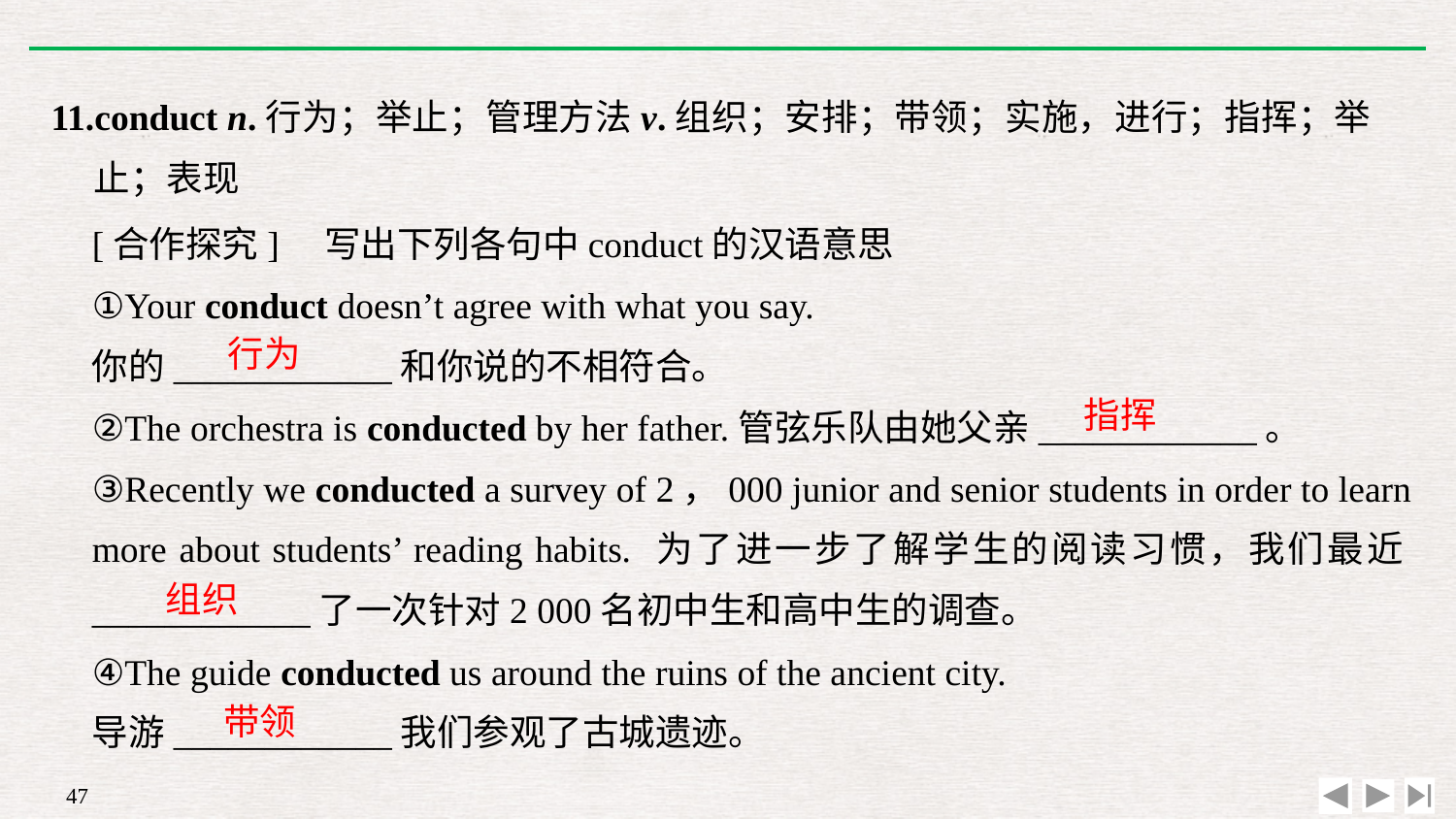

11.conduct n.行为；举止；管理方法v.组织；安排；带领；实施，进行；指挥；举止；表现
[合作探究]　写出下列各句中conduct的汉语意思
①Your conduct doesn’t agree with what you say.
你的____________和你说的不相符合。
②The orchestra is conducted by her father.管弦乐队由她父亲____________。
③Recently we conducted a survey of 2，000 junior and senior students in order to learn more about students’ reading habits. 为了进一步了解学生的阅读习惯，我们最近____________了一次针对2 000名初中生和高中生的调查。
④The guide conducted us around the ruins of the ancient city.
导游____________我们参观了古城遗迹。
行为
指挥
组织
带领